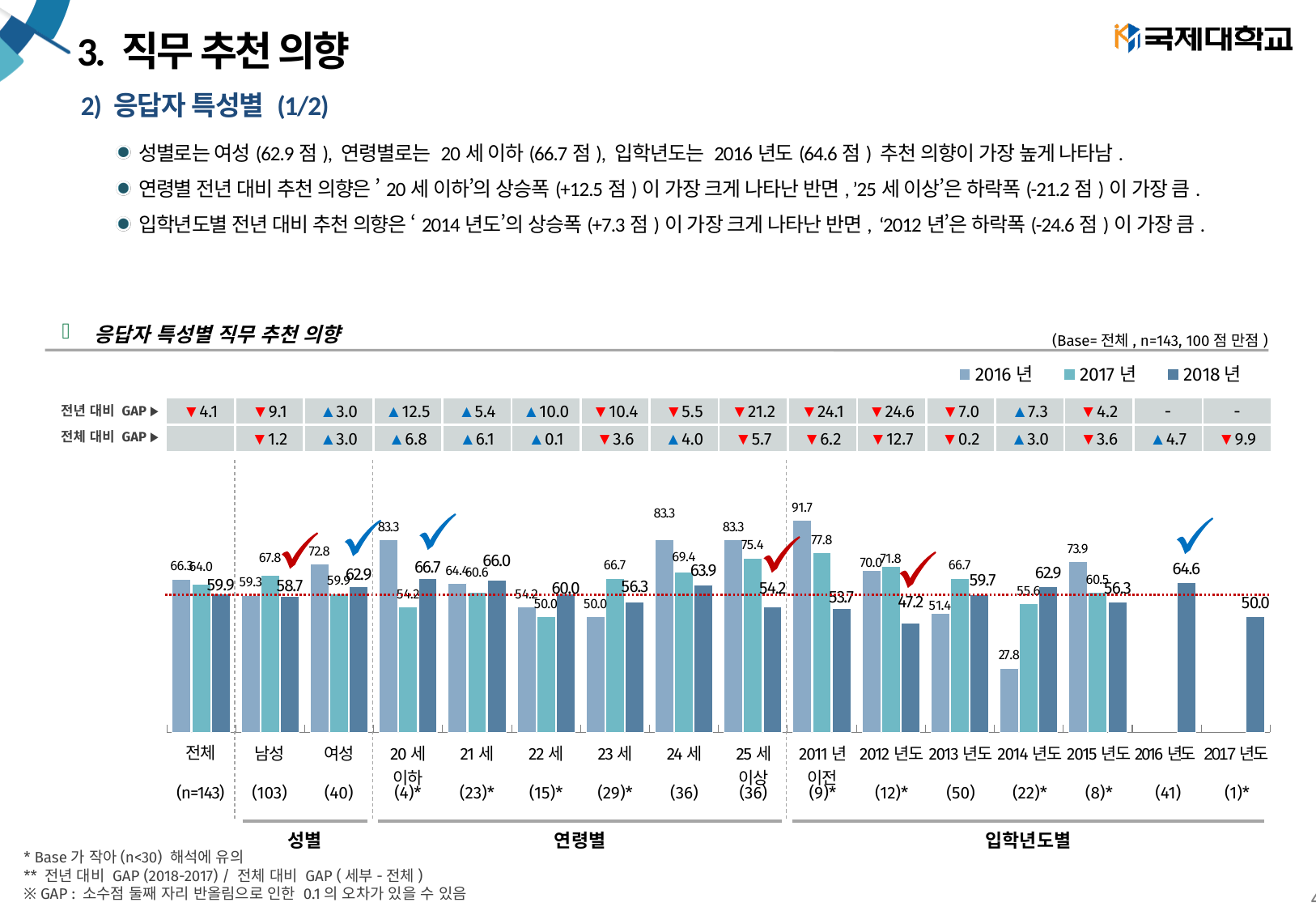

# 3. 직무 추천 의향
2) 응답자 특성별 (1/2)
성별로는 여성(62.9점), 연령별로는 20세 이하(66.7점), 입학년도는 2016년도(64.6점) 추천 의향이 가장 높게 나타남.
연령별 전년 대비 추천 의향은 ’20세 이하’의 상승폭(+12.5점)이 가장 크게 나타난 반면, ’25세 이상’은 하락폭(-21.2점)이 가장 큼.
입학년도별 전년 대비 추천 의향은 ‘2014년도’의 상승폭(+7.3점)이 가장 크게 나타난 반면,  ‘2012년’은 하락폭(-24.6점)이 가장 큼.
응답자 특성별 직무 추천 의향
(Base=전체, n=143, 100점 만점)

### Chart

| Category | 2016년 | 2017년 | 2018년 |
|---|---|---|---|
| 전체 | 66.34615384615384 | 63.966666666666654 | 59.91118881118878 |
| 남성 | 59.33334 | 67.83859649122806 | 58.7398058252427 |
| 여성 | 72.8395 | 59.87962962962964 | 62.927499999999995 |
| 20세 이하 | 83.33332222222222 | 54.16666666666666 | 66.7 |
| 21세 | 64.44444 | 60.61212121212122 | 65.95217391304347 |
| 22세 | 54.1666875 | 50.01 | 60.00666666666666 |
| 23세 | 50.00000909090909 | 66.66956521739131 | 56.324137931034485 |
| 24세 | 83.33335 | 69.44166666666668 | 63.8888888888889 |
| 25세 이상 | 83.3333142857143 | 75.3952380952381 | 54.169444444444444 |
| 2011년 이전 | 91.66665 | 77.78333333333333 | 53.6888888888889 |
| 2012년도 | 70.00001999999999 | 71.7923076923077 | 47.21666666666667 |
| 2013년도 | 51.3889 | 66.67083333333333 | 59.66800000000001 |
| 2014년도 | 27.777766666666665 | 55.56666666666666 | 62.8909090909091 |
| 2015년도 | 73.88888333333334 | 60.515384615384605 | 56.25000000000001 |
| 2016년도 | None | None | 64.64634146341461 |
| 2017년도 | None | None | 50.0 |
| ▼4.1 | ▼9.1 | ▲3.0 | ▲12.5 | ▲5.4 | ▲10.0 | ▼10.4 | ▼5.5 | ▼21.2 | ▼24.1 | ▼24.6 | ▼7.0 | ▲7.3 | ▼4.2 | - | - |
| --- | --- | --- | --- | --- | --- | --- | --- | --- | --- | --- | --- | --- | --- | --- | --- |
|  | ▼1.2 | ▲3.0 | ▲6.8 | ▲6.1 | ▲0.1 | ▼3.6 | ▲4.0 | ▼5.7 | ▼6.2 | ▼12.7 | ▼0.2 | ▲3.0 | ▼3.6 | ▲4.7 | ▼9.9 |
전년 대비 GAP ▶
전체 대비 GAP ▶

| 전체 | 남성 | 여성 | 20세 이하 | 21세 | 22세 | 23세 | 24세 | 25세 이상 | 2011년 이전 | 2012년도 | 2013년도 | 2014년도 | 2015년도 | 2016년도 | 2017년도 |
| --- | --- | --- | --- | --- | --- | --- | --- | --- | --- | --- | --- | --- | --- | --- | --- |
| (n=143) | (103) | (40) | (4)\* | (23)\* | (15)\* | (29)\* | (36) | (36) | (9)\* | (12)\* | (50) | (22)\* | (8)\* | (41) | (1)\* |
| 성별 |
| --- |
| 연령별 |
| --- |
| 입학년도별 |
| --- |
* Base가 작아(n<30) 해석에 유의
** 전년 대비 GAP (2018-2017) / 전체 대비 GAP (세부-전체)
※ GAP : 소수점 둘째 자리 반올림으로 인한 0.1의 오차가 있을 수 있음